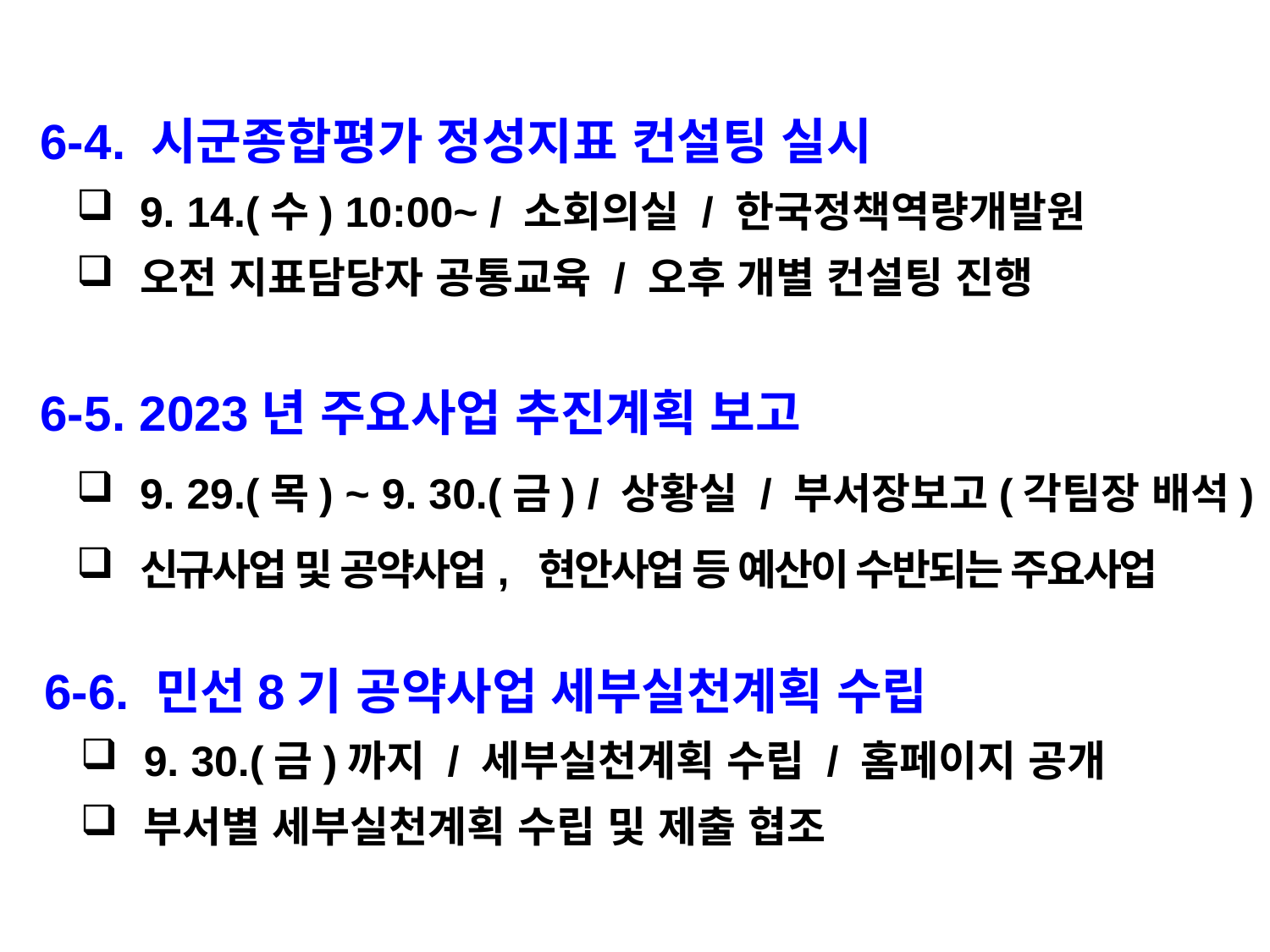

6-4. 시군종합평가 정성지표 컨설팅 실시
9. 14.(수) 10:00~ / 소회의실 / 한국정책역량개발원
오전 지표담당자 공통교육 / 오후 개별 컨설팅 진행
  6-5. 2023년 주요사업 추진계획 보고
9. 29.(목) ~ 9. 30.(금) / 상황실 / 부서장보고(각팀장 배석)
신규사업 및 공약사업,  현안사업 등 예산이 수반되는 주요사업

  6-6. 민선8기 공약사업 세부실천계획 수립
9. 30.(금)까지 / 세부실천계획 수립 / 홈페이지 공개
부서별 세부실천계획 수립 및 제출 협조